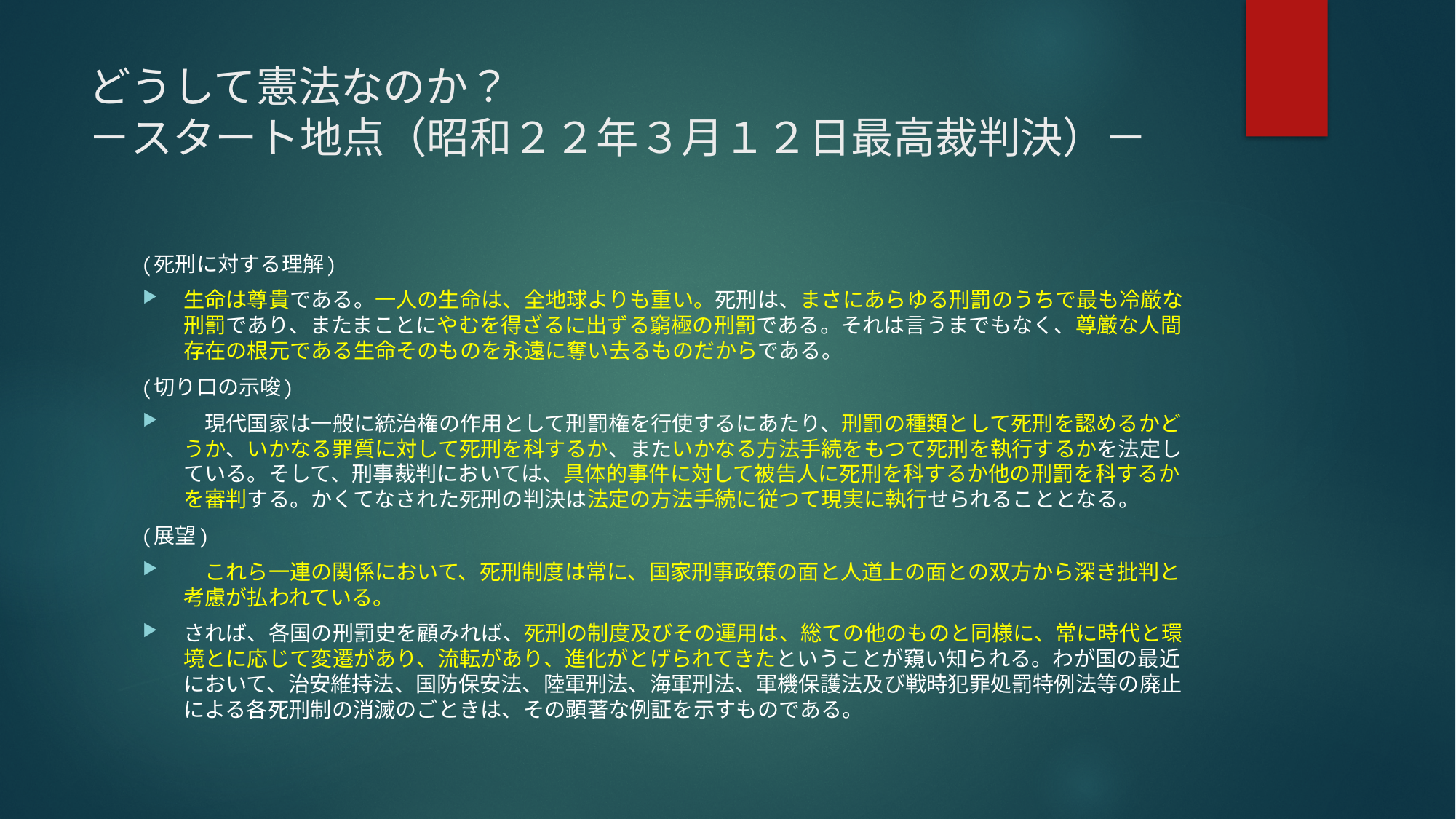

# どうして憲法なのか？ －スタート地点（昭和２２年３月１２日最高裁判決）－
(死刑に対する理解)
生命は尊貴である。一人の生命は、全地球よりも重い。死刑は、まさにあらゆる刑罰のうちで最も冷厳な刑罰であり、またまことにやむを得ざるに出ずる窮極の刑罰である。それは言うまでもなく、尊厳な人間存在の根元である生命そのものを永遠に奪い去るものだからである。
(切り口の示唆)
　現代国家は一般に統治権の作用として刑罰権を行使するにあたり、刑罰の種類として死刑を認めるかどうか、いかなる罪質に対して死刑を科するか、またいかなる方法手続をもつて死刑を執行するかを法定している。そして、刑事裁判においては、具体的事件に対して被告人に死刑を科するか他の刑罰を科するかを審判する。かくてなされた死刑の判決は法定の方法手続に従つて現実に執行せられることとなる。
(展望)
　これら一連の関係において、死刑制度は常に、国家刑事政策の面と人道上の面との双方から深き批判と考慮が払われている。
されば、各国の刑罰史を顧みれば、死刑の制度及びその運用は、総ての他のものと同様に、常に時代と環境とに応じて変遷があり、流転があり、進化がとげられてきたということが窺い知られる。わが国の最近において、治安維持法、国防保安法、陸軍刑法、海軍刑法、軍機保護法及び戦時犯罪処罰特例法等の廃止による各死刑制の消滅のごときは、その顕著な例証を示すものである。